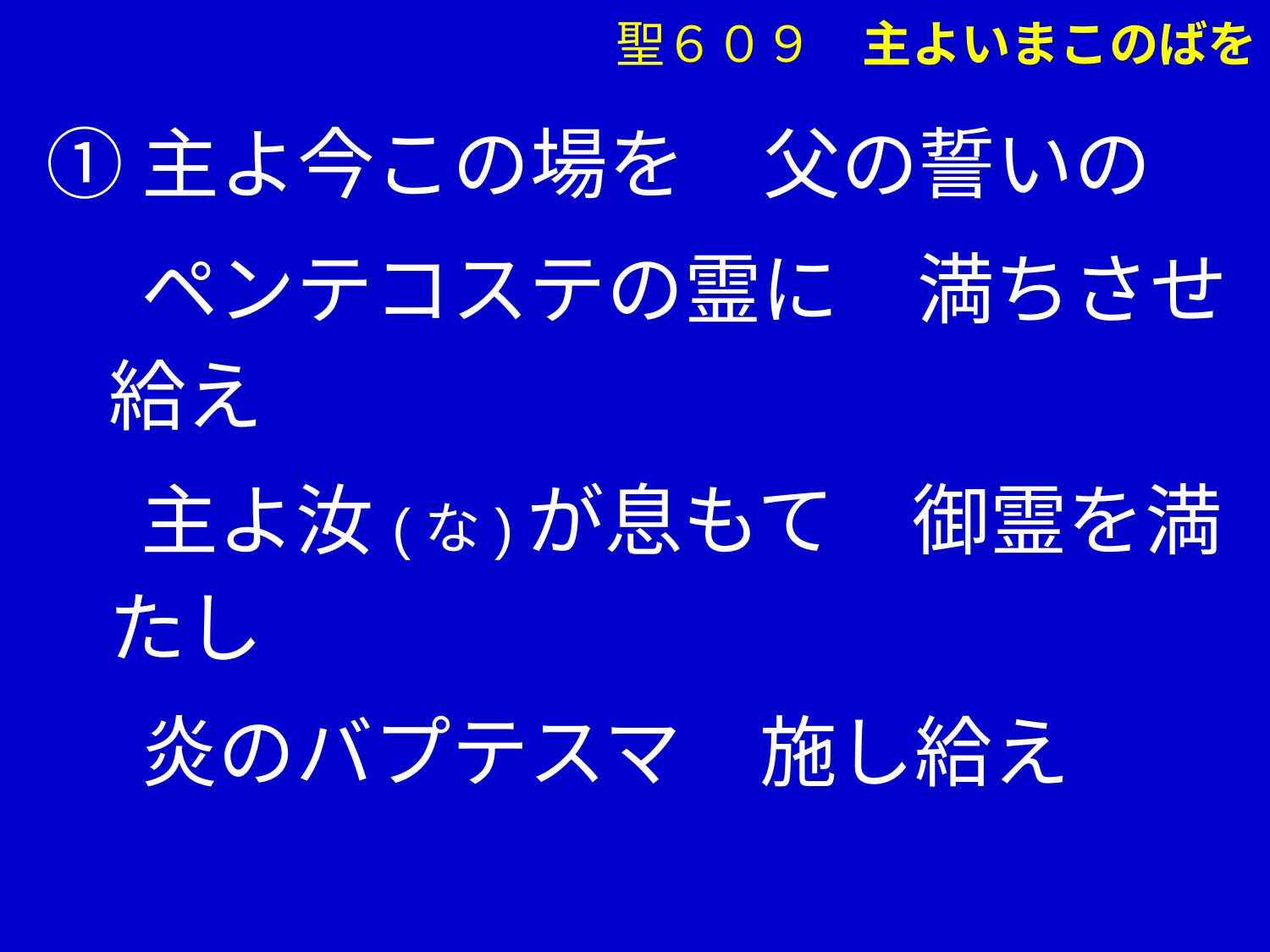

①主よ今この場を　父の誓いの
　 ペンテコステの霊に　満ちさせ給え
　 主よ汝(な)が息もて　御霊を満たし
　 炎のバプテスマ　施し給え
聖６０９　主よいまこのばを